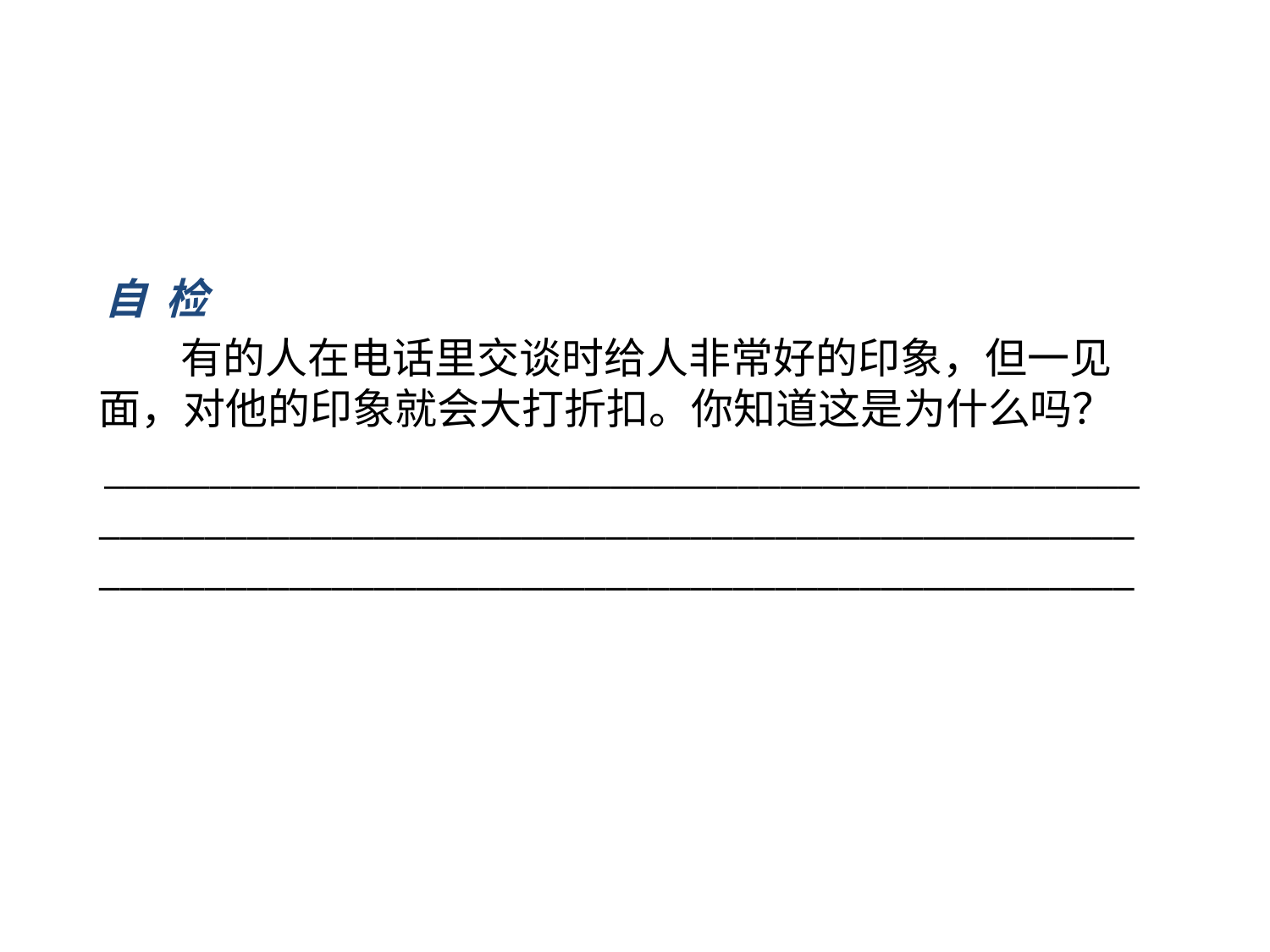

自  检
       有的人在电话里交谈时给人非常好的印象，但一见面，对他的印象就会大打折扣。你知道这是为什么吗？
___________________________________________________________________________________________________________________________________________________